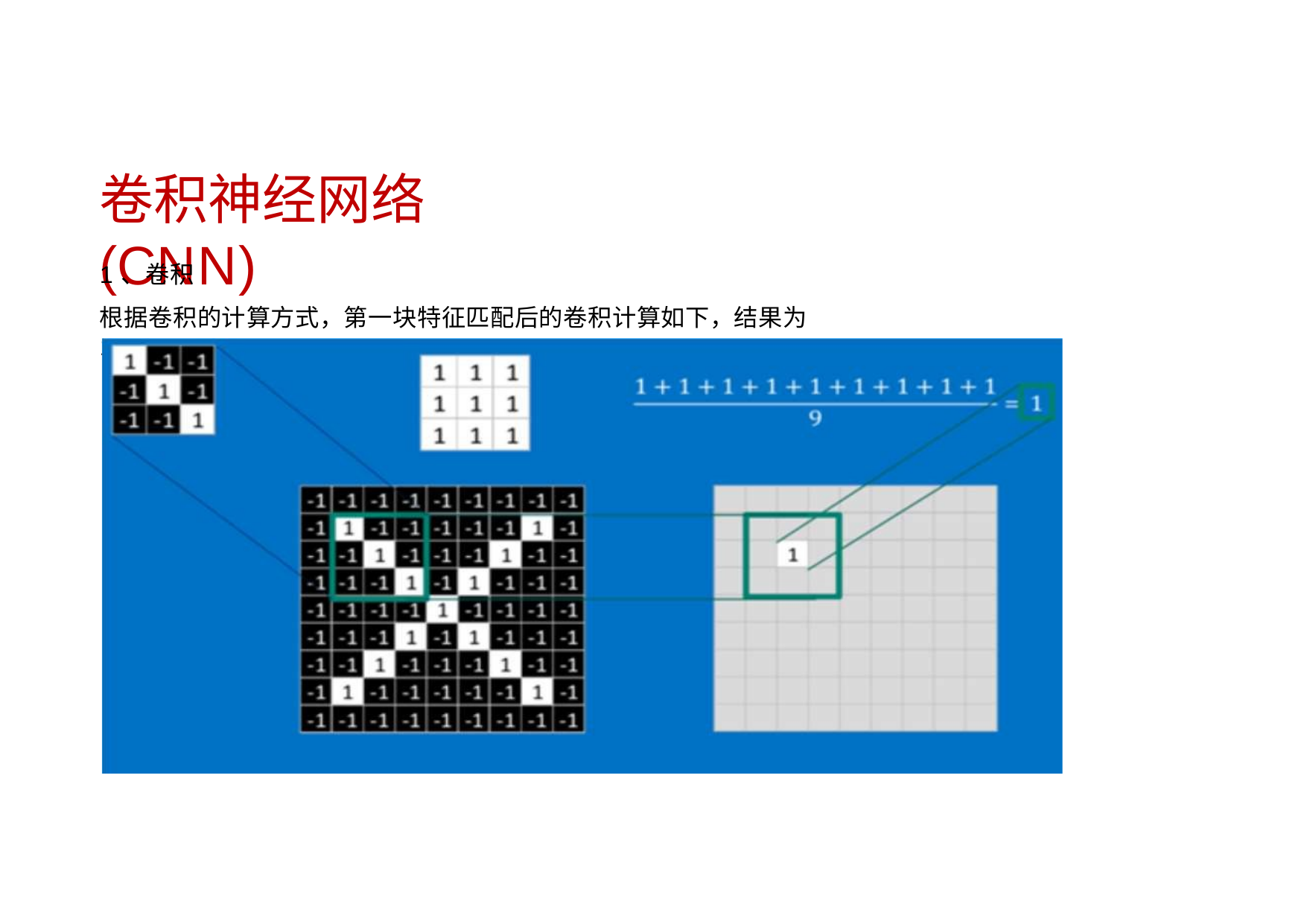

# 卷积神经网络(CNN)
1、卷积
根据卷积的计算方式，第一块特征匹配后的卷积计算如下，结果为1